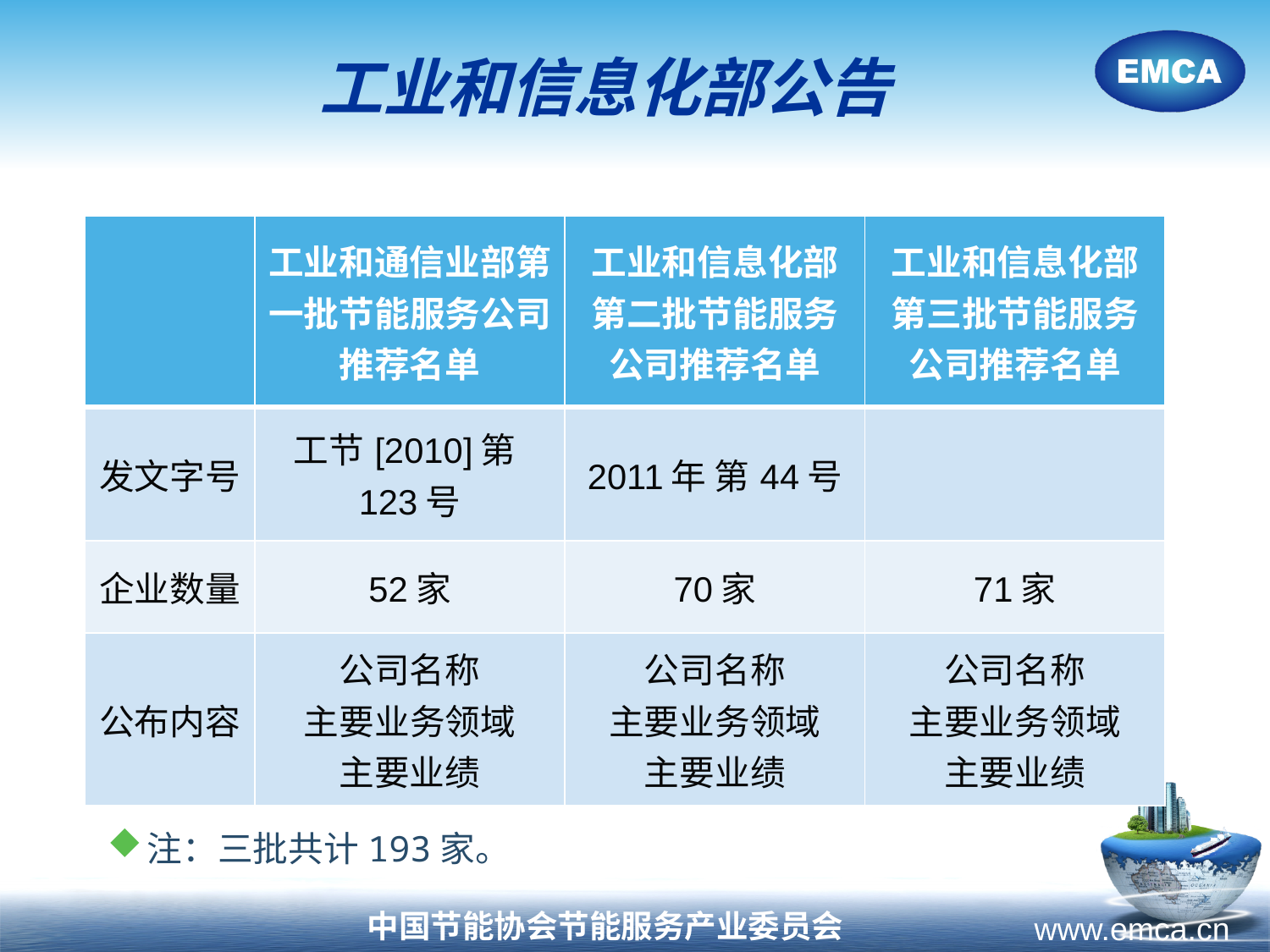

# 工业和信息化部公告
|  | 工业和通信业部第一批节能服务公司推荐名单 | 工业和信息化部第二批节能服务公司推荐名单 | 工业和信息化部第三批节能服务公司推荐名单 |
| --- | --- | --- | --- |
| 发文字号 | 工节[2010]第123号 | 2011年 第44号 |  |
| 企业数量 | 52家 | 70家 | 71家 |
| 公布内容 | 公司名称 主要业务领域 主要业绩 | 公司名称 主要业务领域 主要业绩 | 公司名称 主要业务领域 主要业绩 |
47
注：三批共计193家。